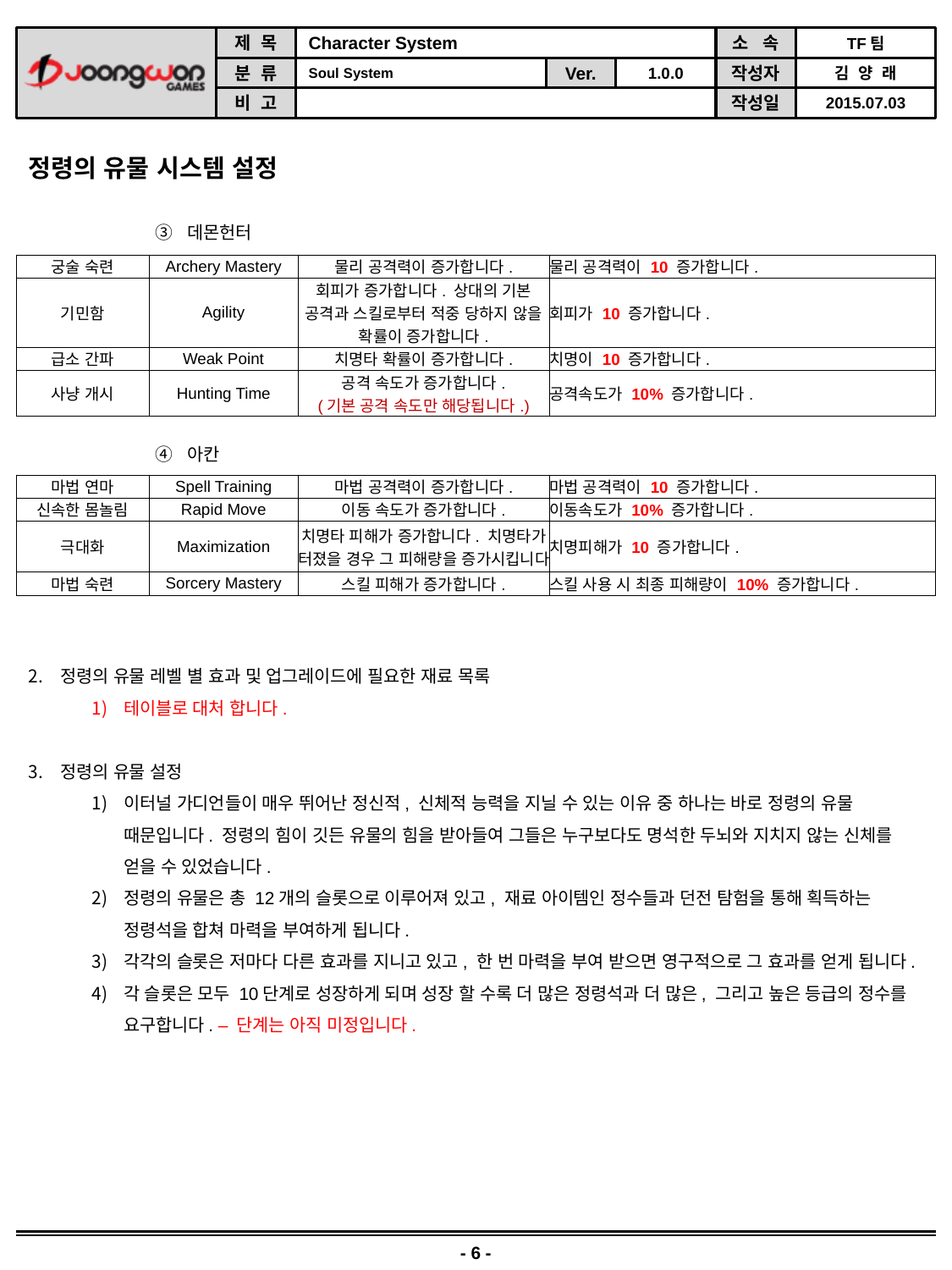

정령의 유물 시스템 설정
데몬헌터

아칸

정령의 유물 레벨 별 효과 및 업그레이드에 필요한 재료 목록
테이블로 대처 합니다.

정령의 유물 설정
이터널 가디언들이 매우 뛰어난 정신적, 신체적 능력을 지닐 수 있는 이유 중 하나는 바로 정령의 유물 때문입니다. 정령의 힘이 깃든 유물의 힘을 받아들여 그들은 누구보다도 명석한 두뇌와 지치지 않는 신체를 얻을 수 있었습니다.
정령의 유물은 총 12개의 슬롯으로 이루어져 있고, 재료 아이템인 정수들과 던전 탐험을 통해 획득하는 정령석을 합쳐 마력을 부여하게 됩니다.
각각의 슬롯은 저마다 다른 효과를 지니고 있고, 한 번 마력을 부여 받으면 영구적으로 그 효과를 얻게 됩니다.
각 슬롯은 모두 10단계로 성장하게 되며 성장 할 수록 더 많은 정령석과 더 많은, 그리고 높은 등급의 정수를 요구합니다. – 단계는 아직 미정입니다.

| 궁술 숙련 | Archery Mastery | 물리 공격력이 증가합니다. | 물리 공격력이 10 증가합니다. |
| --- | --- | --- | --- |
| 기민함 | Agility | 회피가 증가합니다. 상대의 기본 공격과 스킬로부터 적중 당하지 않을 확률이 증가합니다. | 회피가 10 증가합니다. |
| 급소 간파 | Weak Point | 치명타 확률이 증가합니다. | 치명이 10 증가합니다. |
| 사냥 개시 | Hunting Time | 공격 속도가 증가합니다. (기본 공격 속도만 해당됩니다.) | 공격속도가 10% 증가합니다. |
| 마법 연마 | Spell Training | 마법 공격력이 증가합니다. | 마법 공격력이 10 증가합니다. |
| --- | --- | --- | --- |
| 신속한 몸놀림 | Rapid Move | 이동 속도가 증가합니다. | 이동속도가 10% 증가합니다. |
| 극대화 | Maximization | 치명타 피해가 증가합니다. 치명타가 터졌을 경우 그 피해량을 증가시킵니다. | 치명피해가 10 증가합니다. |
| 마법 숙련 | Sorcery Mastery | 스킬 피해가 증가합니다. | 스킬 사용 시 최종 피해량이 10% 증가합니다. |
- 6 -